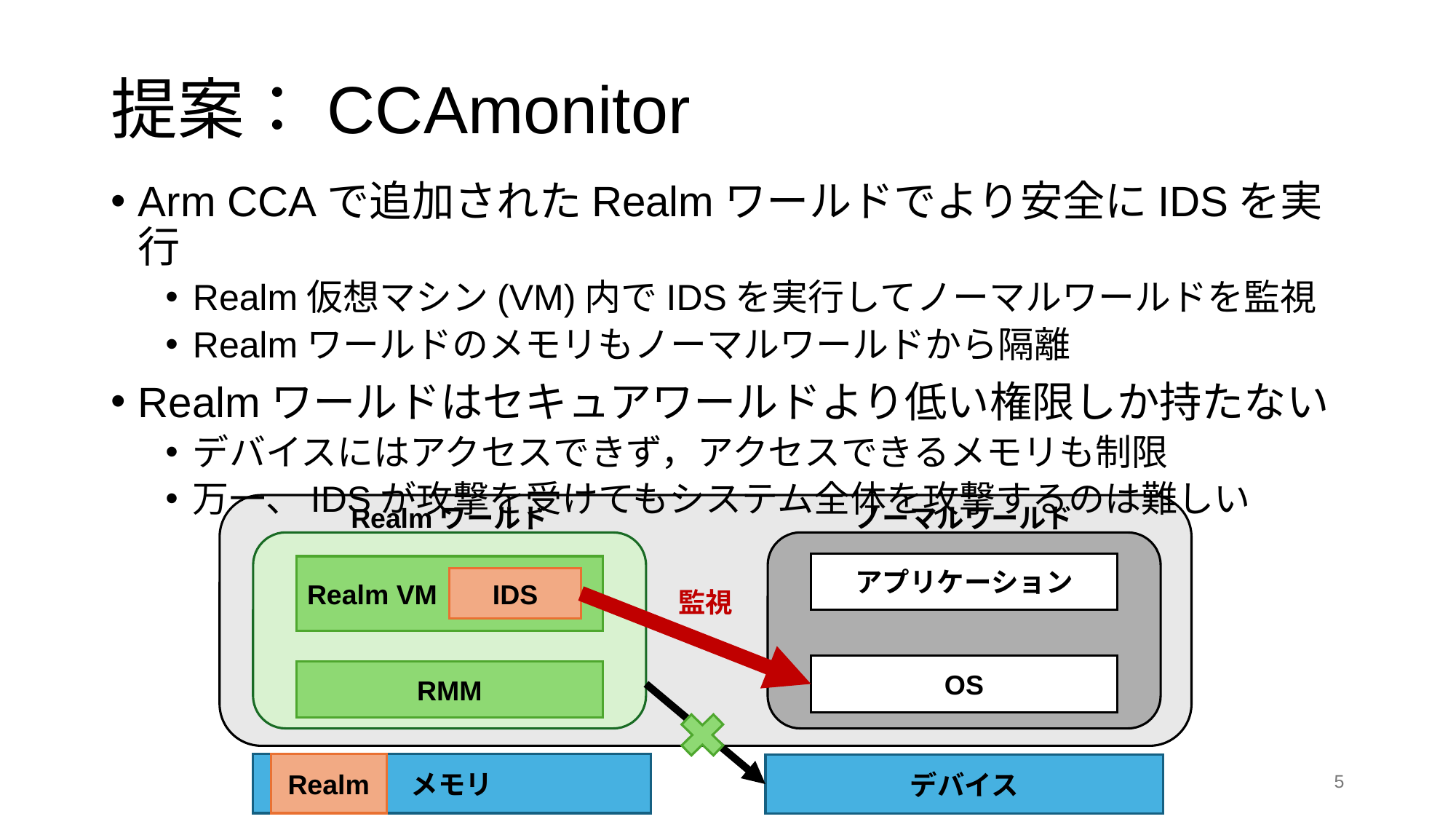

# 提案：CCAmonitor
Arm CCAで追加されたRealmワールドでより安全にIDSを実行
Realm仮想マシン(VM)内でIDSを実行してノーマルワールドを監視
Realmワールドのメモリもノーマルワールドから隔離
Realmワールドはセキュアワールドより低い権限しか持たない
デバイスにはアクセスできず，アクセスできるメモリも制限
万一、IDSが攻撃を受けてもシステム全体を攻撃するのは難しい

Realmワールド
ノーマルワールド

アプリケーション
Realm VM
IDS
監視
OS
RMM

メモリ
Realm
デバイス
5